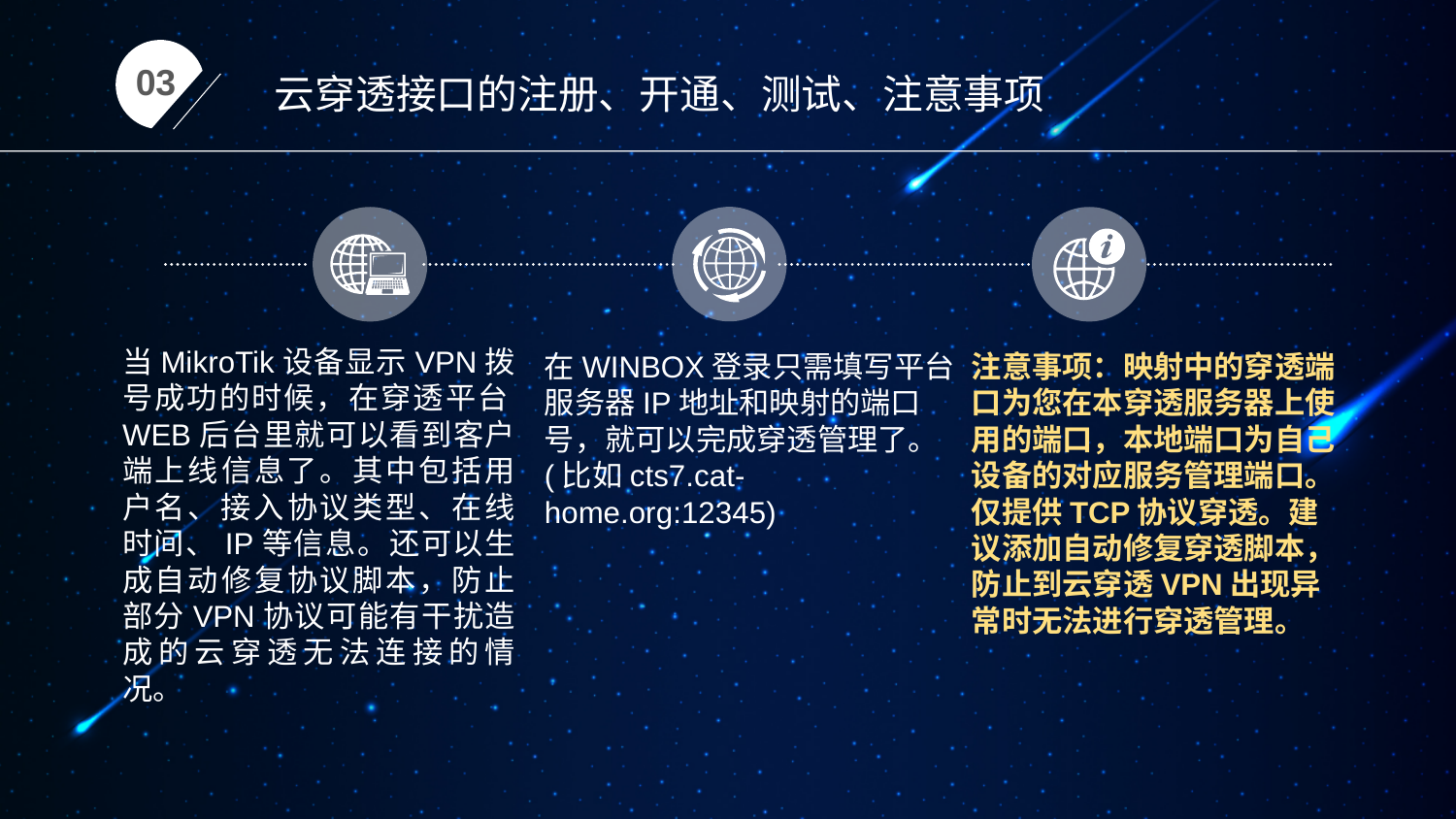

03

云穿透接口的注册、开通、测试、注意事项

当MikroTik设备显示VPN拨号成功的时候，在穿透平台WEB后台里就可以看到客户端上线信息了。其中包括用户名、接入协议类型、在线时间、IP等信息。还可以生成自动修复协议脚本，防止部分VPN协议可能有干扰造成的云穿透无法连接的情况。
在WINBOX登录只需填写平台服务器IP地址和映射的端口号，就可以完成穿透管理了。 (比如cts7.cat-home.org:12345)
注意事项：映射中的穿透端口为您在本穿透服务器上使用的端口，本地端口为自己设备的对应服务管理端口。仅提供TCP协议穿透。建议添加自动修复穿透脚本，防止到云穿透VPN出现异常时无法进行穿透管理。